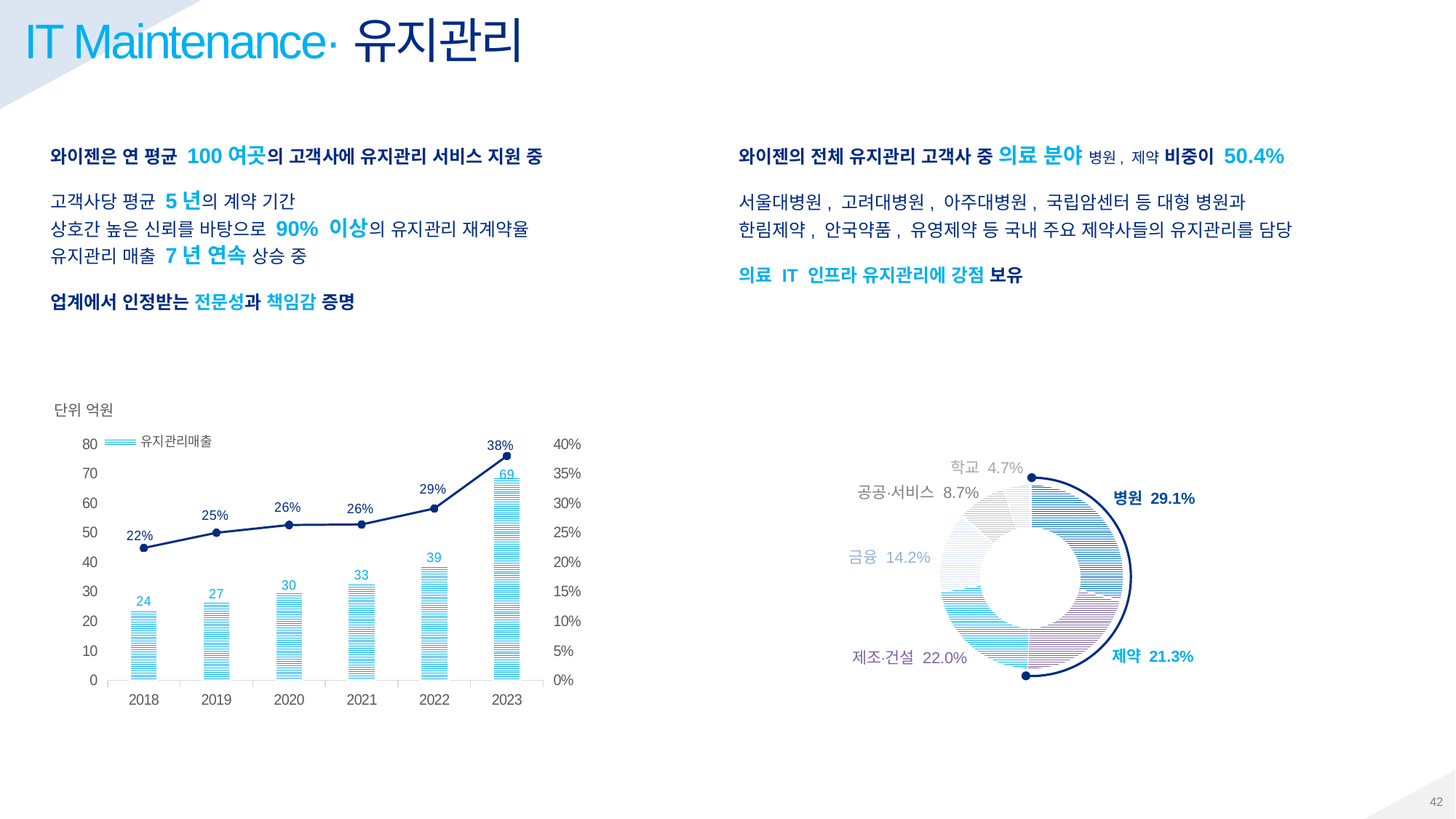

IT Maintenance·유지관리
와이젠은 연 평균 100여곳의 고객사에 유지관리 서비스 지원 중

고객사당 평균 5년의 계약 기간
상호간 높은 신뢰를 바탕으로 90% 이상의 유지관리 재계약율
유지관리 매출 7년 연속 상승 중

업계에서 인정받는 전문성과 책임감 증명
와이젠의 전체 유지관리 고객사 중 의료 분야 병원, 제약 비중이 50.4%

서울대병원, 고려대병원, 아주대병원, 국립암센터 등 대형 병원과
한림제약, 안국약품, 유영제약 등 국내 주요 제약사들의 유지관리를 담당

의료 IT 인프라 유지관리에 강점 보유
단위 억원

### Chart

| Category | 유지관리매출 | 유지관리매출/총매출 |
|---|---|---|
| 2018 | 24.0 | 0.224299065420561 |
| 2019 | 27.0 | 0.25 |
| 2020 | 30.0 | 0.2631578947368421 |
| 2021 | 33.0 | 0.264 |
| 2022 | 39.0 | 0.291044776119403 |
| 2023 | 69.0 | 0.38 |
학교 4.7%
공공∙서비스 8.7%

병원 29.1%

금융 14.2%
제약 21.3%
제조∙건설 22.0%
42